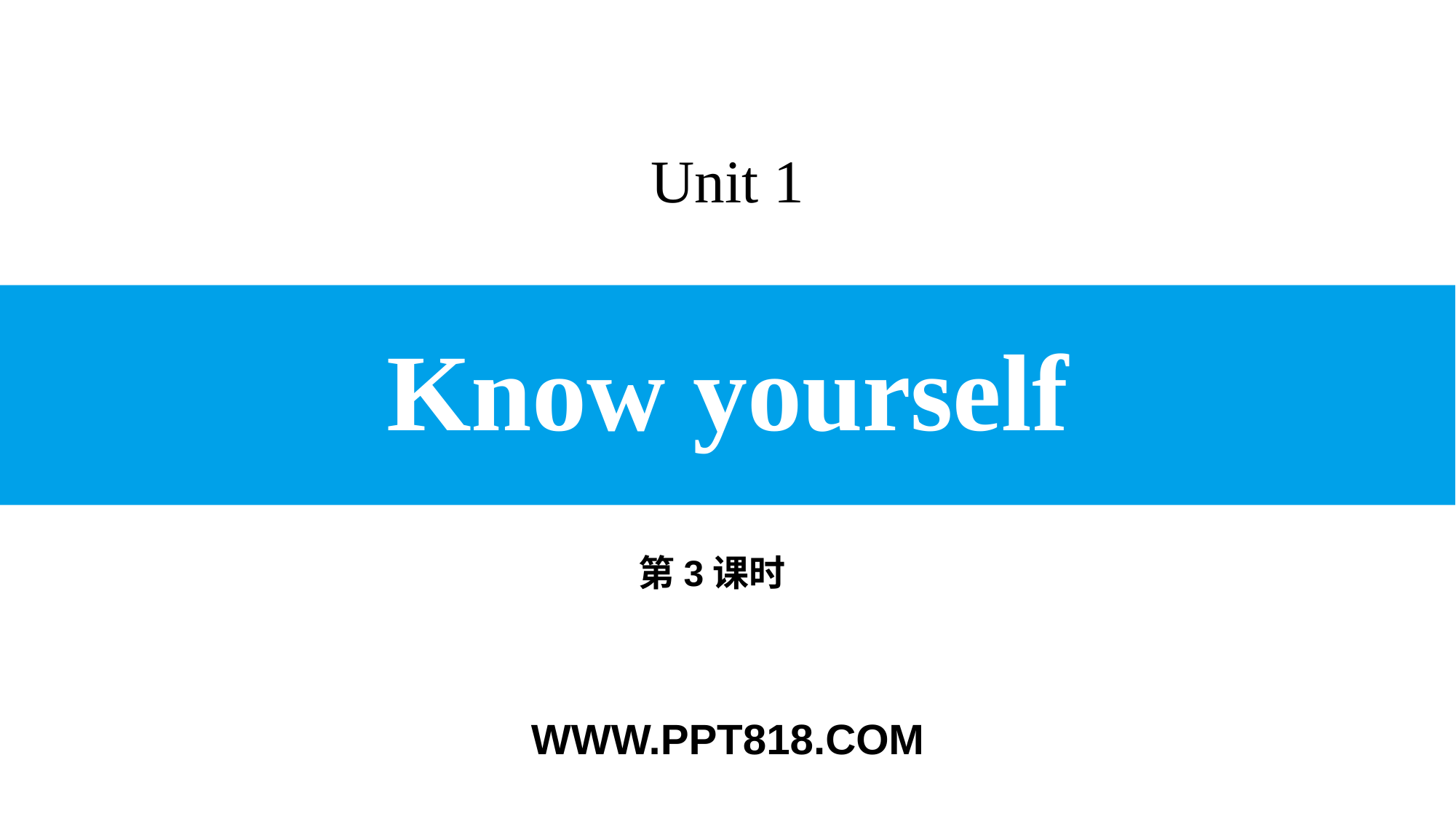

Unit 1
# Know yourself
第3课时
WWW.PPT818.COM